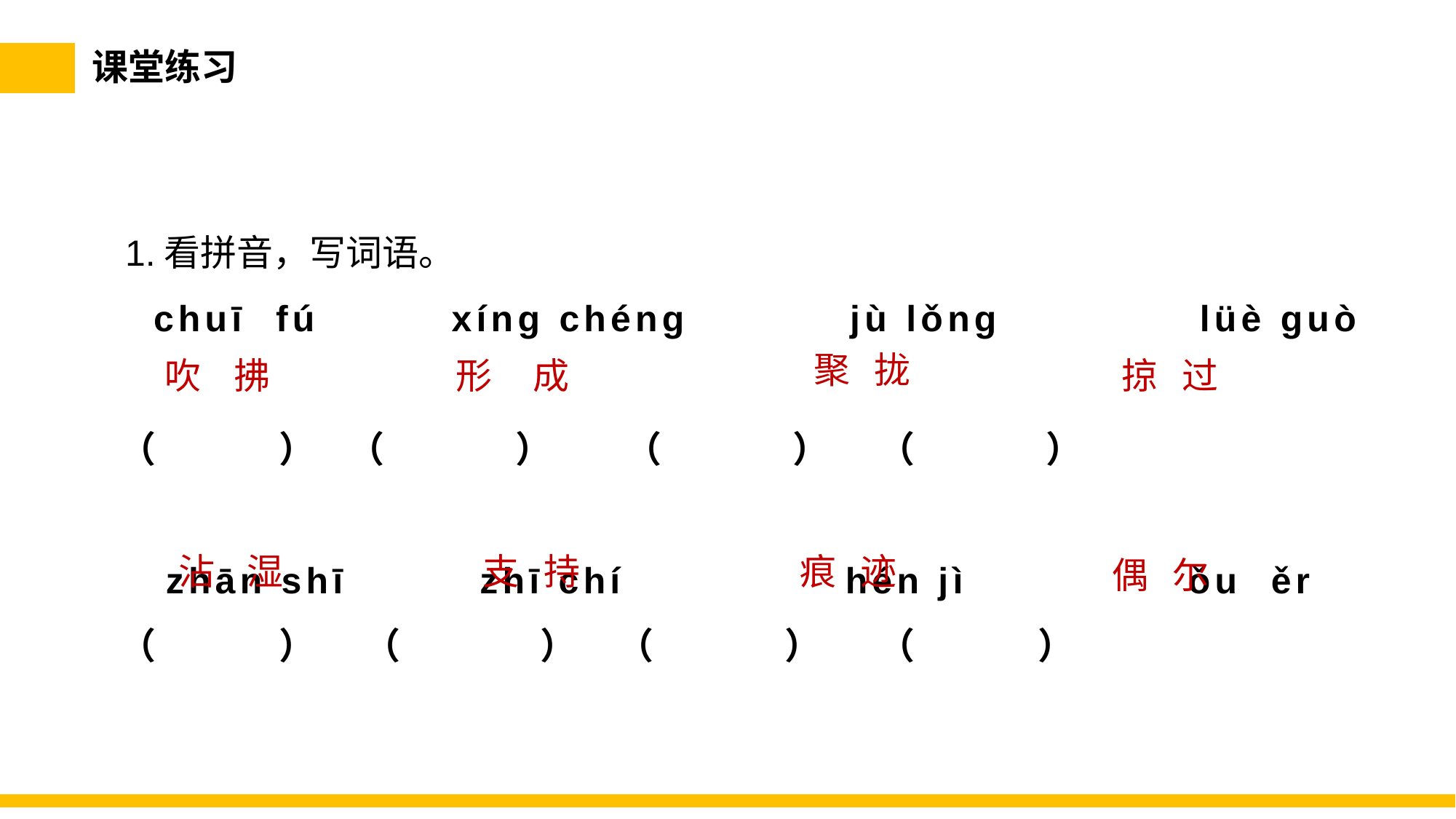

课堂练习
   1.看拼音，写词语。
    chuī  fú         xíng chéng　        jù lǒng　           lüè guò
  （               ）    （                ）         （                ）      （                ）

       zhān shī         zhī chí               hén jì               ǒu  ěr
  （               ）      （                 ）     （                ）       （               ）
聚   拢
形     成
掠   过
吹    拂
沾    湿
痕   迹
支   持
偶   尔